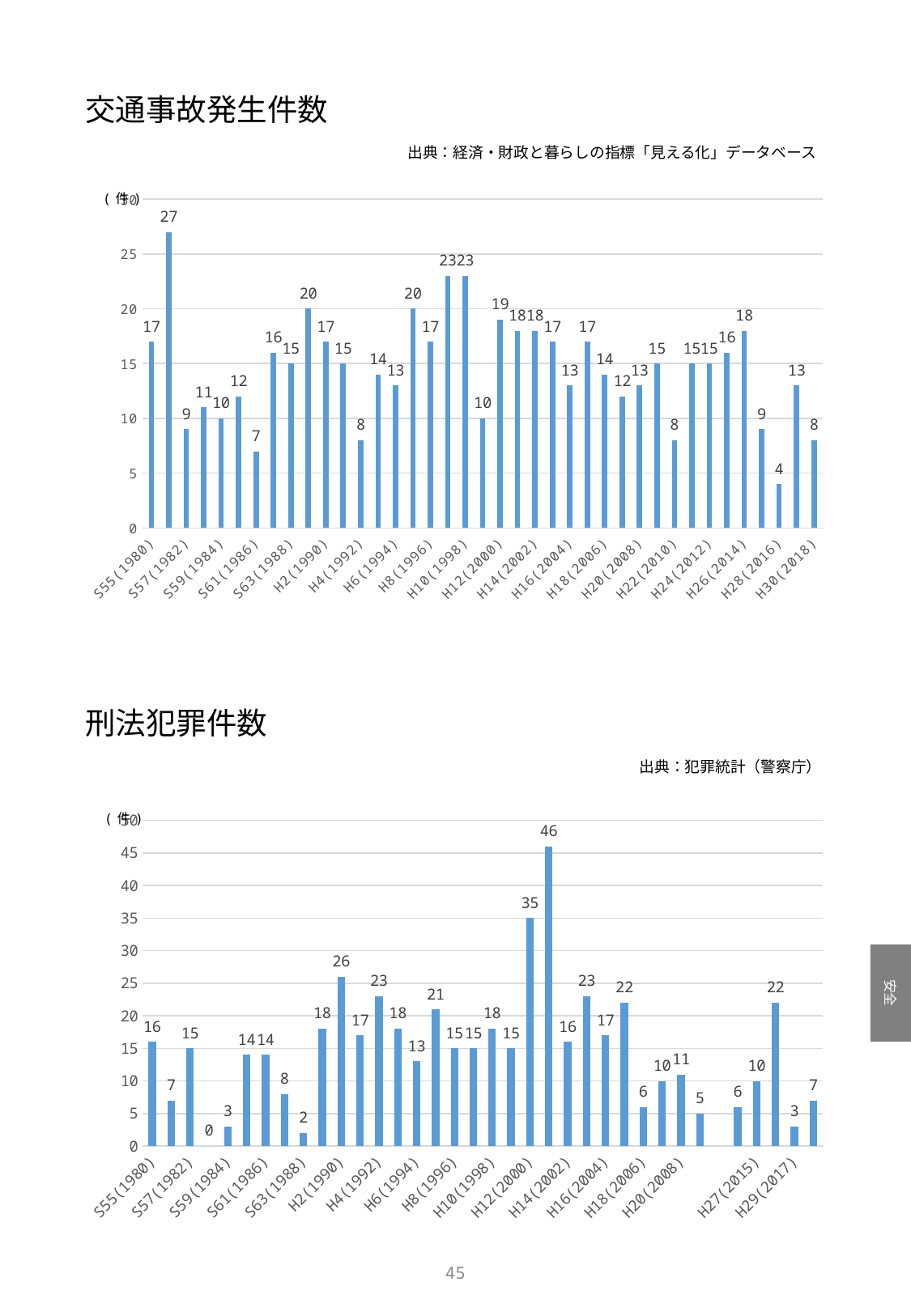

交通事故発生件数
出典：経済・財政と暮らしの指標「見える化」データベース

### Chart

| Category | 発生件数 |
|---|---|
| S55(1980) | 17.0 |
| S56(1981) | 27.0 |
| S57(1982) | 9.0 |
| S58(1983) | 11.0 |
| S59(1984) | 10.0 |
| S60(1985) | 12.0 |
| S61(1986) | 7.0 |
| S62(1987) | 16.0 |
| S63(1988) | 15.0 |
| H1(1989) | 20.0 |
| H2(1990) | 17.0 |
| H3(1991) | 15.0 |
| H4(1992) | 8.0 |
| H5(1993) | 14.0 |
| H6(1994) | 13.0 |
| H7(1995) | 20.0 |
| H8(1996) | 17.0 |
| H9(1997) | 23.0 |
| H10(1998) | 23.0 |
| H11(1999) | 10.0 |
| H12(2000) | 19.0 |
| H13(2001) | 18.0 |
| H14(2002) | 18.0 |
| H15(2003) | 17.0 |
| H16(2004) | 13.0 |
| H17(2005) | 17.0 |
| H18(2006) | 14.0 |
| H19(2007) | 12.0 |
| H20(2008) | 13.0 |
| H21(2009) | 15.0 |
| H22(2010) | 8.0 |
| H23(2011) | 15.0 |
| H24(2012) | 15.0 |
| H25(2013) | 16.0 |
| H26(2014) | 18.0 |
| H27(2015) | 9.0 |
| H28(2016) | 4.0 |
| H29(2017) | 13.0 |
| H30(2018) | 8.0 |
# 刑法犯罪件数
出典：犯罪統計（警察庁）

### Chart

| Category | 刑法犯総数 |
|---|---|
| S55(1980) | 16.0 |
| S56(1981) | 7.0 |
| S57(1982) | 15.0 |
| S58(1983) | 0.0 |
| S59(1984) | 3.0 |
| S60(1985) | 14.0 |
| S61(1986) | 14.0 |
| S62(1987) | 8.0 |
| S63(1988) | 2.0 |
| H1(1989) | 18.0 |
| H2(1990) | 26.0 |
| H3(1991) | 17.0 |
| H4(1992) | 23.0 |
| H5(1993) | 18.0 |
| H6(1994) | 13.0 |
| H7(1995) | 21.0 |
| H8(1996) | 15.0 |
| H9(1997) | 15.0 |
| H10(1998) | 18.0 |
| H11(1999) | 15.0 |
| H12(2000) | 35.0 |
| H13(2001) | 46.0 |
| H14(2002) | 16.0 |
| H15(2003) | 23.0 |
| H16(2004) | 17.0 |
| H17(2005) | 22.0 |
| H18(2006) | 6.0 |
| H19(2007) | 10.0 |
| H20(2008) | 11.0 |
| H21(2009) | 5.0 |
|  | None |
| H26(2014) | 6.0 |
| H27(2015) | 10.0 |
| H28(2016) | 22.0 |
| H29(2017) | 3.0 |
| H30(2018) | 7.0 |
安全
45